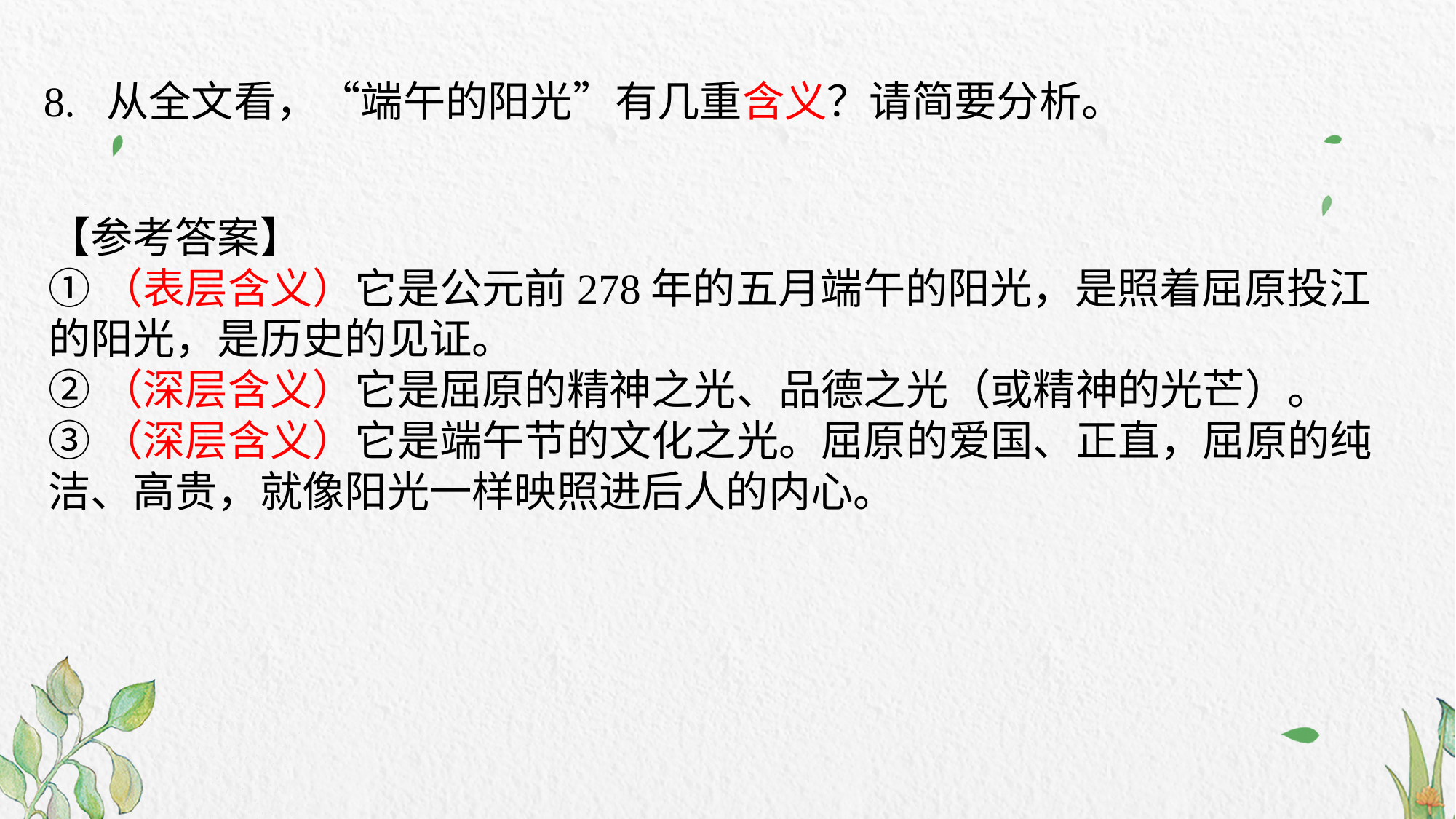

8.  从全文看，“端午的阳光”有几重含义？请简要分析。
【参考答案】
①（表层含义）它是公元前278年的五月端午的阳光，是照着屈原投江的阳光，是历史的见证。
②（深层含义）它是屈原的精神之光、品德之光（或精神的光芒）。
③（深层含义）它是端午节的文化之光。屈原的爱国、正直，屈原的纯洁、高贵，就像阳光一样映照进后人的内心。